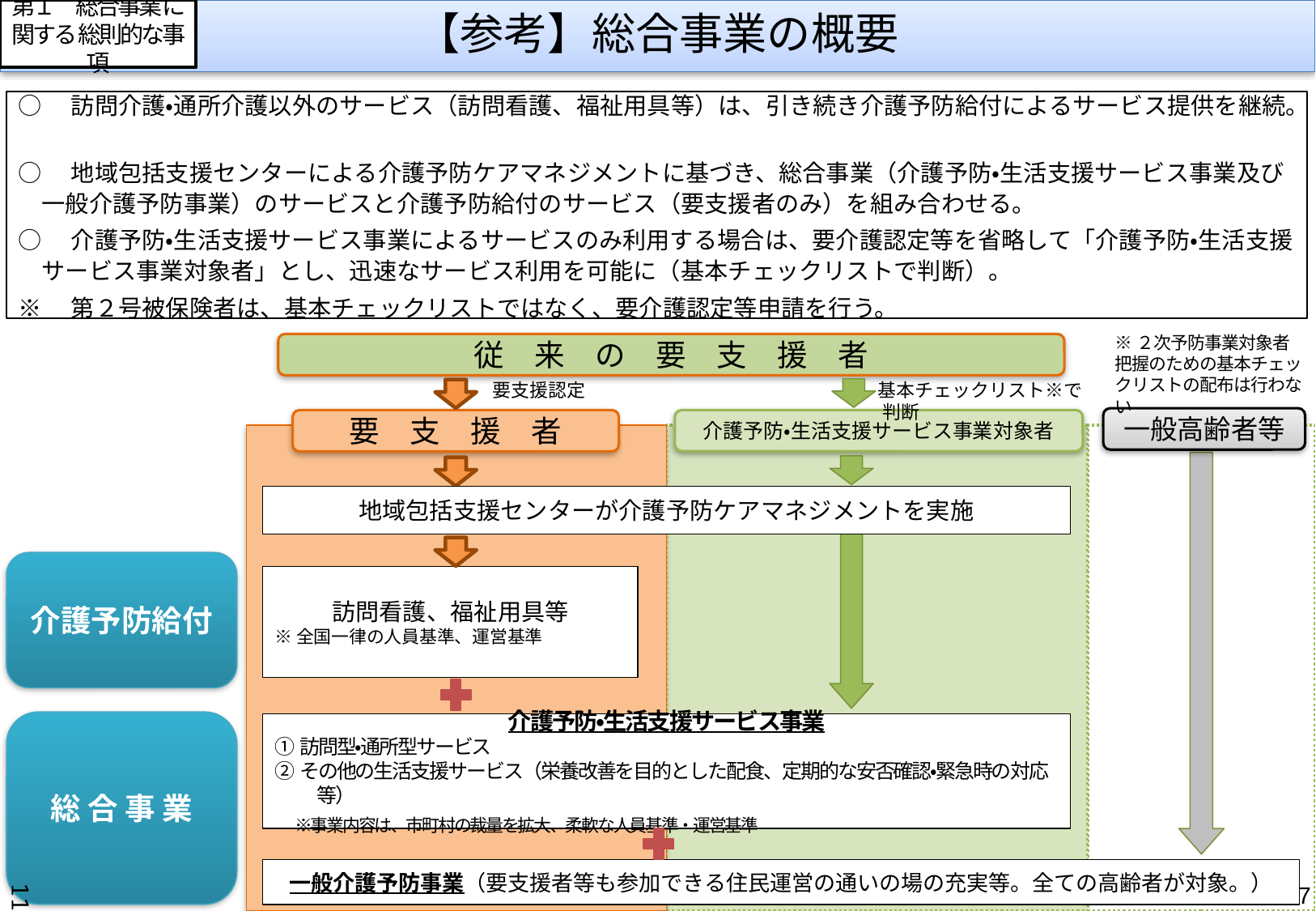

第１　総合事業に関する総則的な事項
【参考】総合事業の概要
○　訪問介護・通所介護以外のサービス（訪問看護、福祉用具等）は、引き続き介護予防給付によるサービス提供を継続。
○　地域包括支援センターによる介護予防ケアマネジメントに基づき、総合事業（介護予防・生活支援サービス事業及び一般介護予防事業）のサービスと介護予防給付のサービス（要支援者のみ）を組み合わせる。
○　介護予防・生活支援サービス事業によるサービスのみ利用する場合は、要介護認定等を省略して「介護予防・生活支援サービス事業対象者」とし、迅速なサービス利用を可能に（基本チェックリストで判断）。
※　第２号被保険者は、基本チェックリストではなく、要介護認定等申請を行う。
※２次予防事業対象者把握のための基本チェックリストの配布は行わない
従　来　の　要　支　援　者
要支援認定
基本チェックリスト※で判断

一般高齢者等
介護予防・生活支援サービス事業対象者
要　支　援　者

地域包括支援センターが介護予防ケアマネジメントを実施

介護予防給付

訪問看護、福祉用具等
※全国一律の人員基準、運営基準

総 合 事 業
介護予防・生活支援サービス事業
①訪問型・通所型サービス
②その他の生活支援サービス（栄養改善を目的とした配食、定期的な安否確認・緊急時の対応　等）
　※事業内容は、市町村の裁量を拡大、柔軟な人員基準・運営基準

一般介護予防事業（要支援者等も参加できる住民運営の通いの場の充実等。全ての高齢者が対象。）
7
11